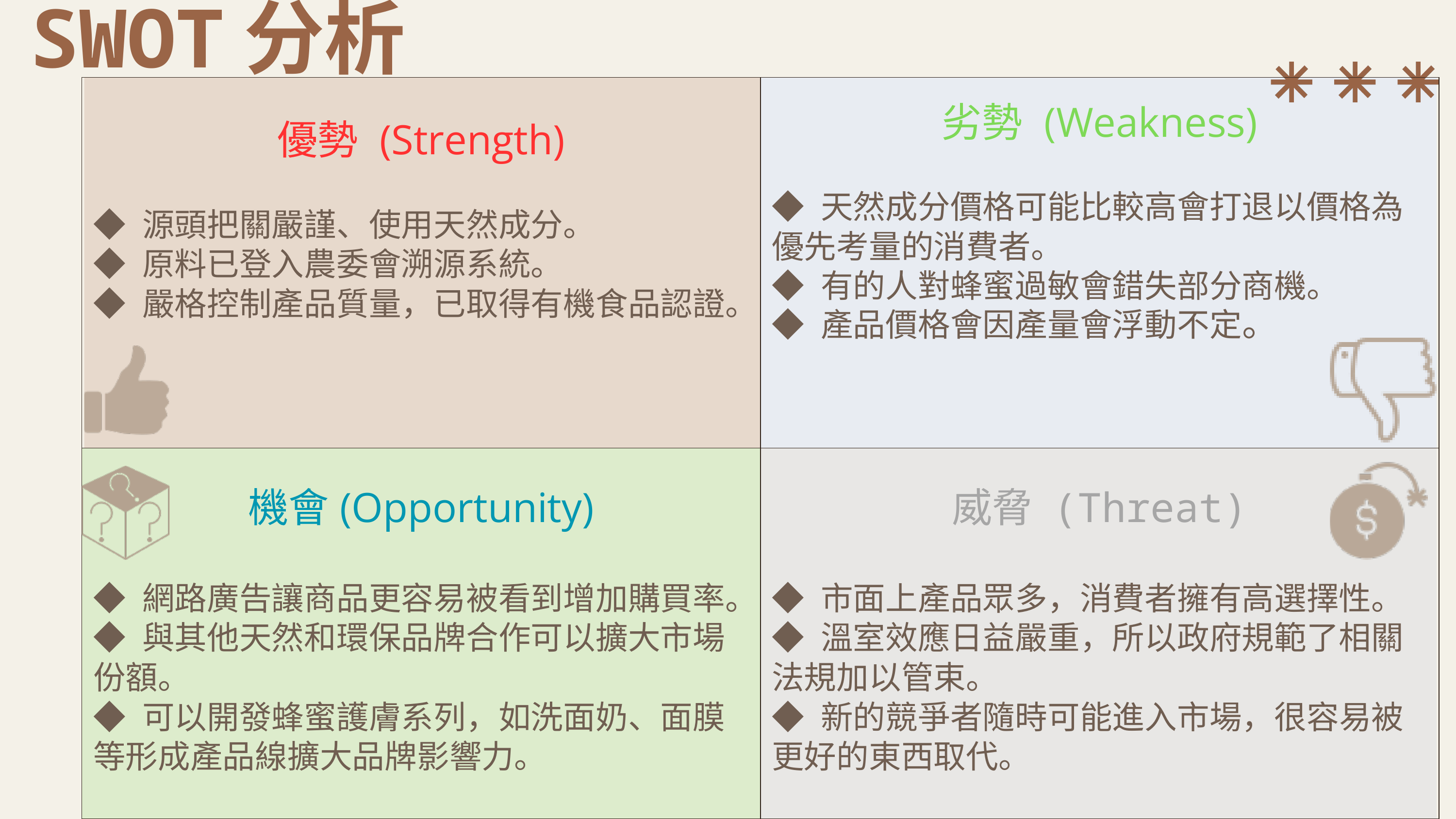

SWOT分析

| 優勢 (Strength) ◆ 源頭把關嚴謹、使用天然成分。 ◆ 原料已登入農委會溯源系統。 ◆ 嚴格控制產品質量，已取得有機食品認證。 | 劣勢 (Weakness) ◆ 天然成分價格可能比較高會打退以價格為優先考量的消費者。 ◆ 有的人對蜂蜜過敏會錯失部分商機。 ◆ 產品價格會因產量會浮動不定。 |
| --- | --- |
| 機會(Opportunity) ◆ 網路廣告讓商品更容易被看到增加購買率。 ◆ 與其他天然和環保品牌合作可以擴大市場份額。 ◆ 可以開發蜂蜜護膚系列，如洗面奶、面膜等形成產品線擴大品牌影響力。 | 威脅 (Threat) ◆ 市面上產品眾多，消費者擁有高選擇性。 ◆ 溫室效應日益嚴重，所以政府規範了相關法規加以管束。 ◆ 新的競爭者隨時可能進入市場，很容易被更好的東西取代。 |